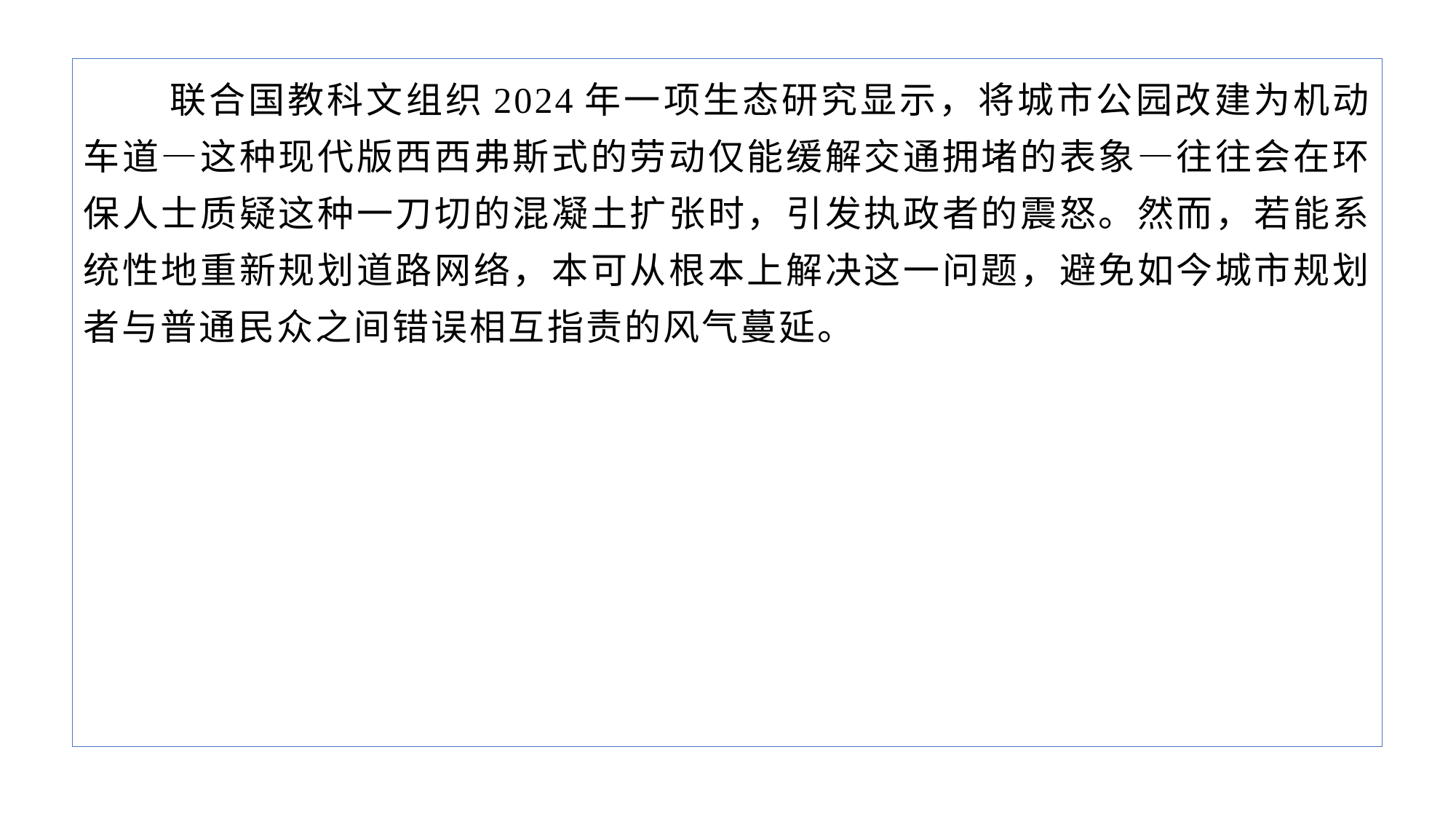

联合国教科文组织2024年一项生态研究显示，将城市公园改建为机动车道—这种现代版西西弗斯式的劳动仅能缓解交通拥堵的表象—往往会在环保人士质疑这种一刀切的混凝土扩张时，引发执政者的震怒。然而，若能系统性地重新规划道路网络，本可从根本上解决这一问题，避免如今城市规划者与普通民众之间错误相互指责的风气蔓延。